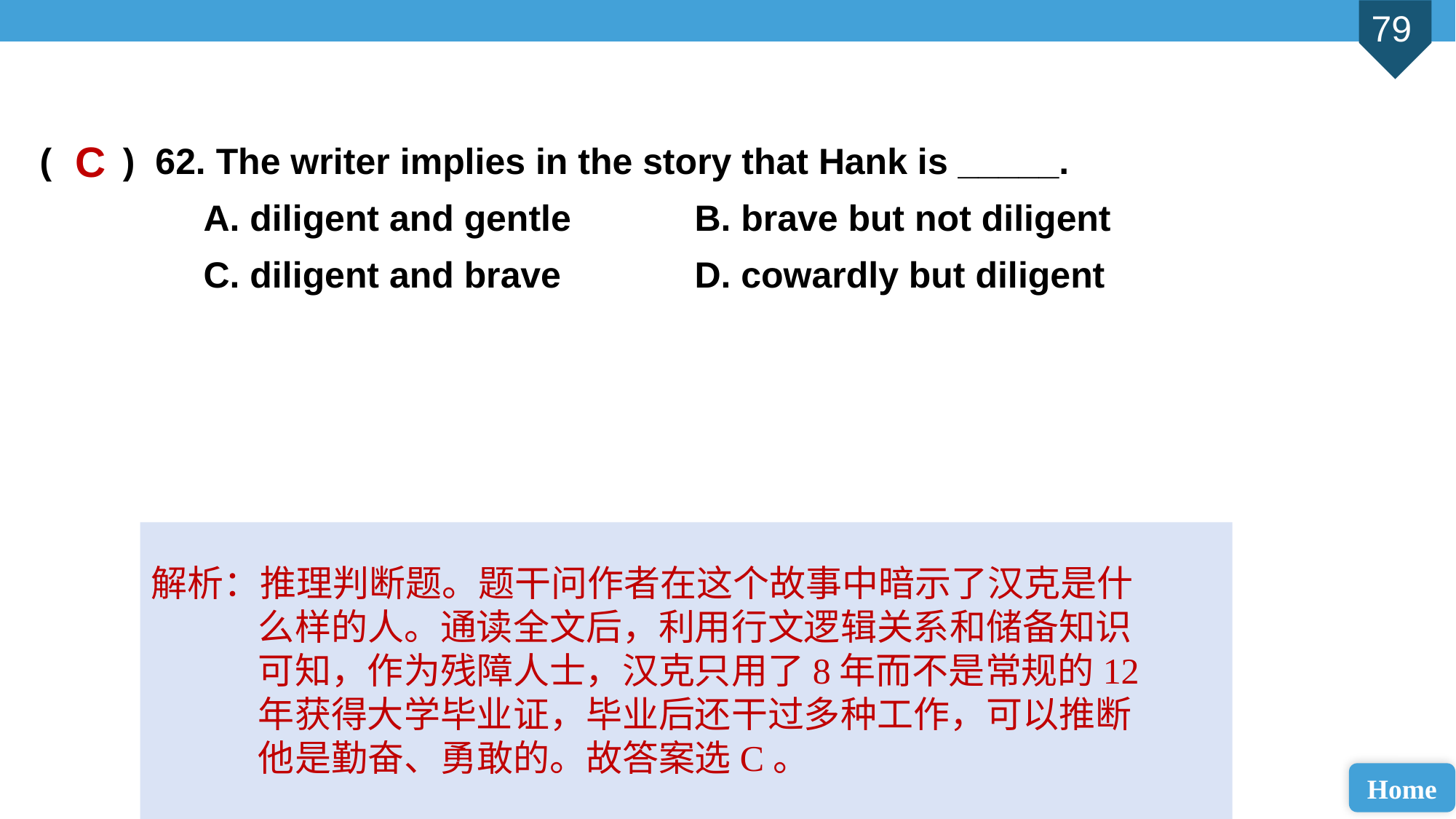

(       )  62. The writer implies in the story that Hank is _____.
A. diligent and gentle 		B. brave but not diligent
C. diligent and brave 		D. cowardly but diligent
C

解析：推理判断题。题干问作者在这个故事中暗示了汉克是什么样的人。通读全文后，利用行文逻辑关系和储备知识可知，作为残障人士，汉克只用了8年而不是常规的12年获得大学毕业证，毕业后还干过多种工作，可以推断他是勤奋、勇敢的。故答案选C。